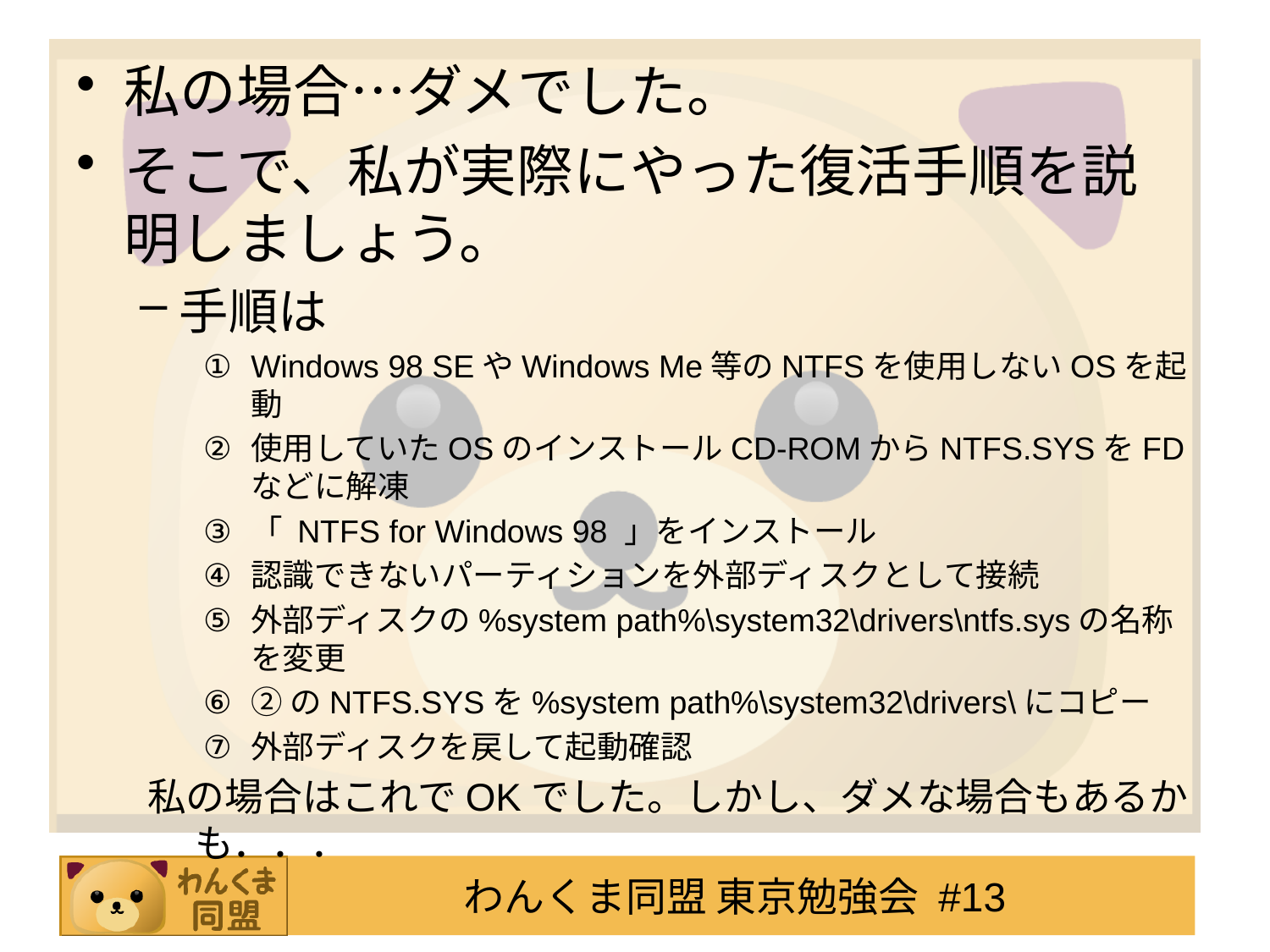

私の場合…ダメでした。
そこで、私が実際にやった復活手順を説明しましょう。
手順は
Windows 98 SEやWindows Me等のNTFSを使用しないOSを起動
使用していたOSのインストールCD-ROMからNTFS.SYSをFDなどに解凍
「 NTFS for Windows 98 」をインストール
認識できないパーティションを外部ディスクとして接続
外部ディスクの%system path%\system32\drivers\ntfs.sysの名称を変更
②のNTFS.SYSを%system path%\system32\drivers\にコピー
外部ディスクを戻して起動確認
私の場合はこれでOKでした。しかし、ダメな場合もあるかも．．．